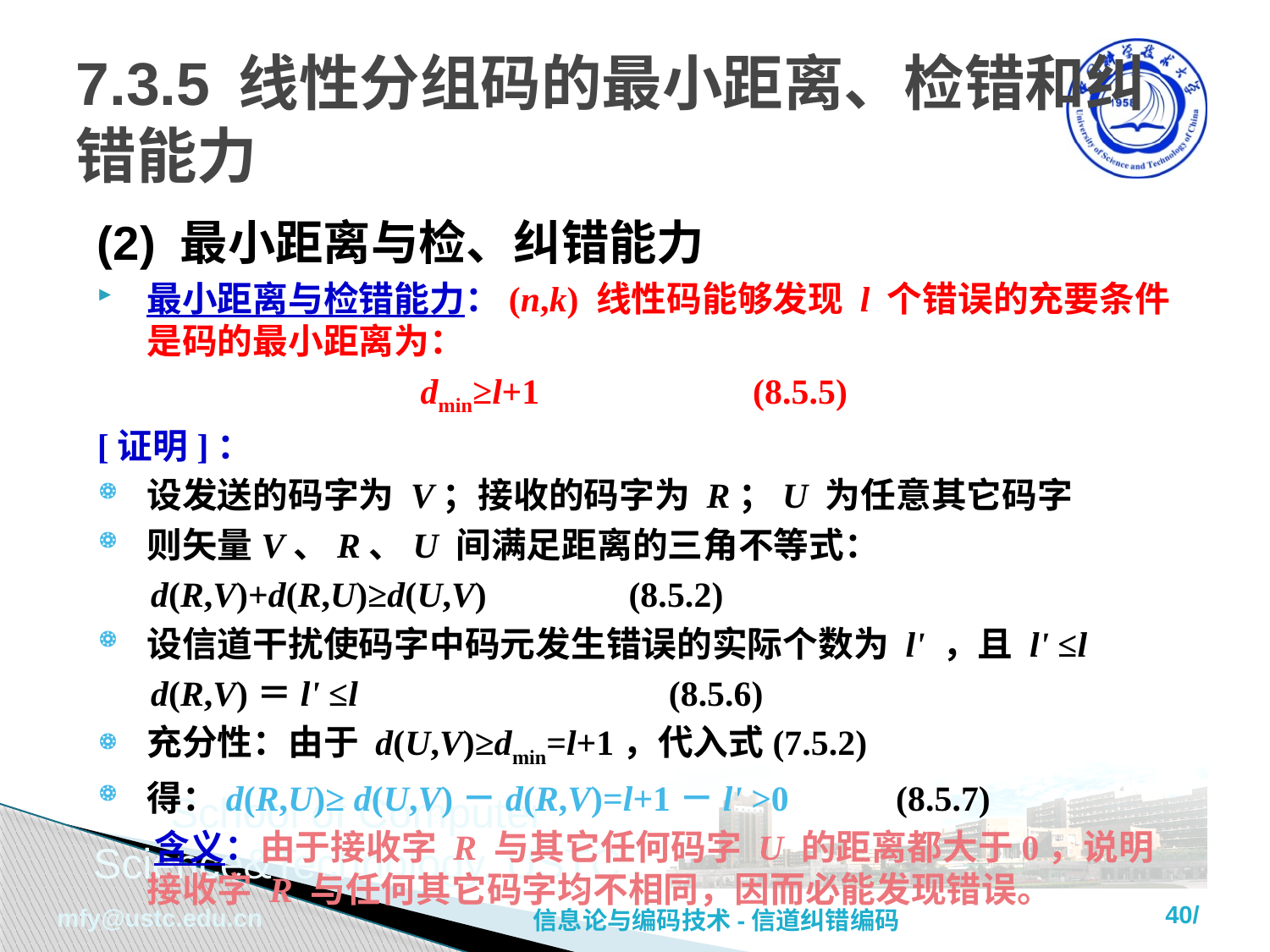

# 7.3.5 线性分组码的最小距离、检错和纠错能力
(2) 最小距离与检、纠错能力
最小距离与检错能力：(n,k) 线性码能够发现 l 个错误的充要条件是码的最小距离为：
dmin≥l+1                        (8.5.5)
[证明]：
设发送的码字为 V；接收的码字为 R；U 为任意其它码字
则矢量V、R、U 间满足距离的三角不等式：
      d(R,V)+d(R,U)≥d(U,V)                (8.5.2)
设信道干扰使码字中码元发生错误的实际个数为 l' ，且 l' ≤l
      d(R,V)＝l' ≤l                                   (8.5.6)
充分性：由于 d(U,V)≥dmin=l+1，代入式(7.5.2)
得：d(R,U)≥ d(U,V)－d(R,V)=l+1－l' >0            (8.5.7)
      含义：由于接收字 R 与其它任何码字 U 的距离都大于0，说明接收字 R 与任何其它码字均不相同，因而必能发现错误。